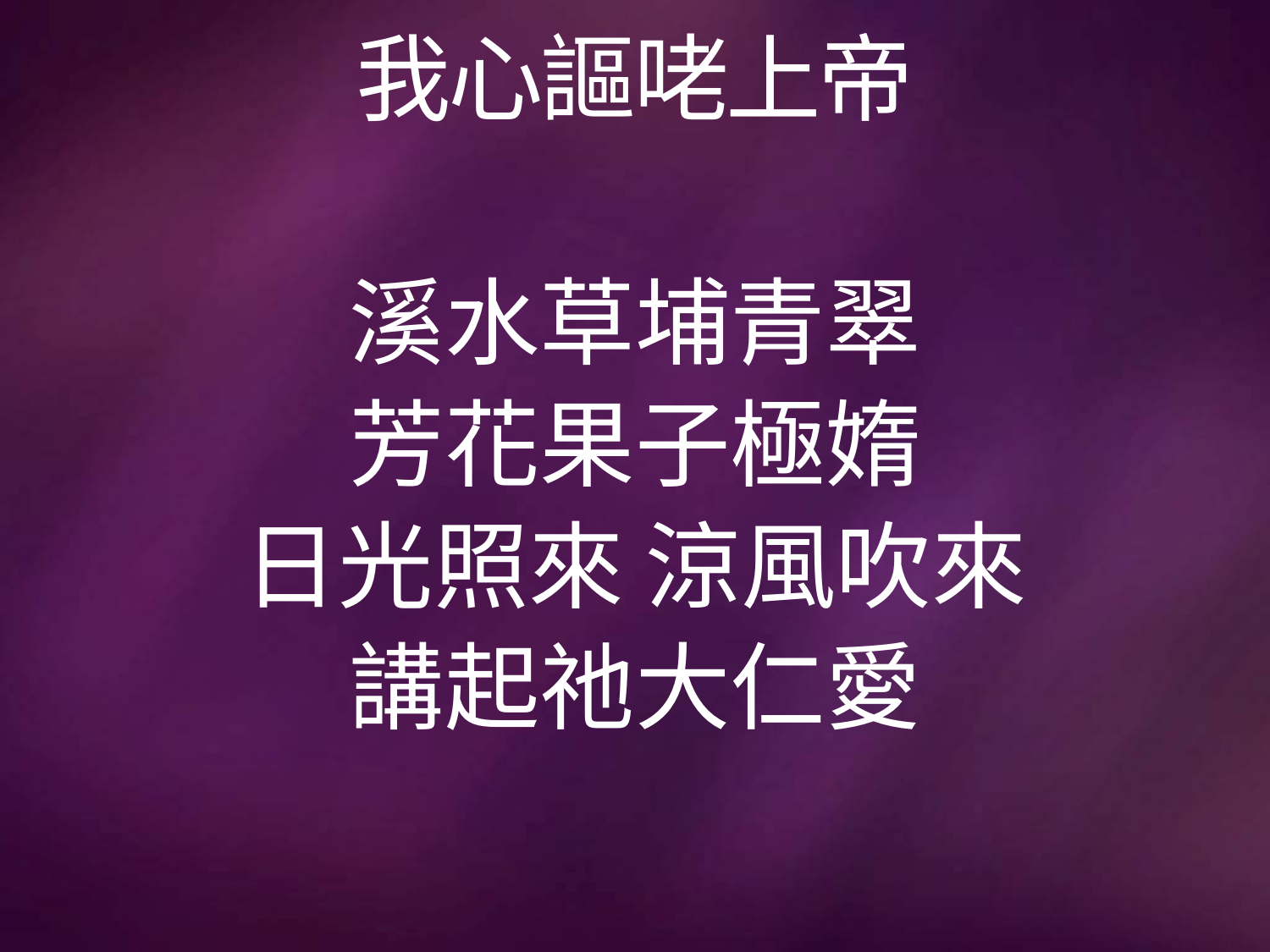

# 我心謳咾上帝
溪水草埔青翠
芳花果子極媠
日光照來 涼風吹來
講起祂大仁愛